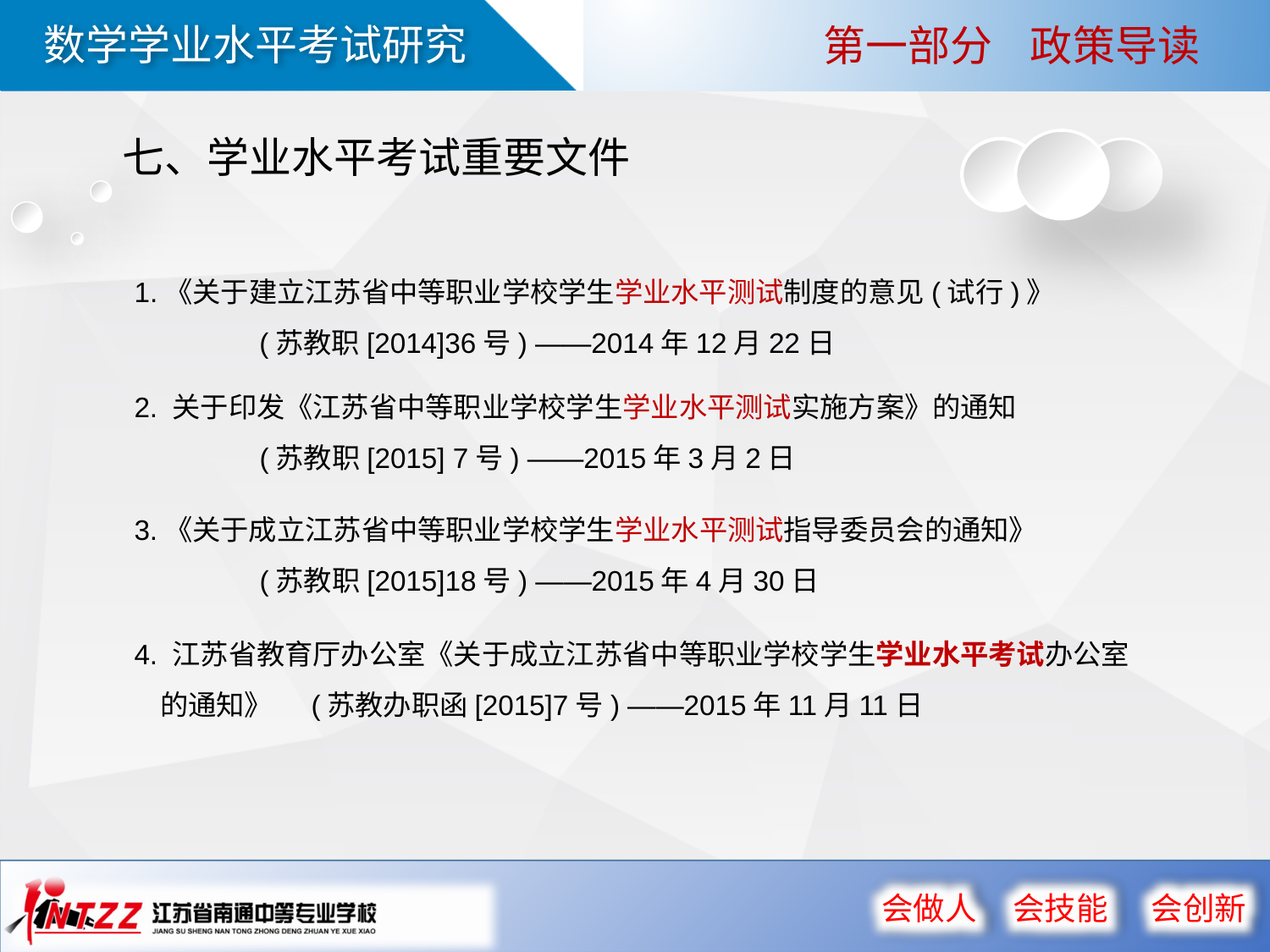

第一部分    政策导读
七、学业水平考试重要文件

1.《关于建立江苏省中等职业学校学生学业水平测试制度的意见(试行)》
                (苏教职[2014]36号) ——2014年12月22日
2. 关于印发《江苏省中等职业学校学生学业水平测试实施方案》的通知
                (苏教职[2015] 7号) ——2015年3月2日
3.《关于成立江苏省中等职业学校学生学业水平测试指导委员会的通知》
                (苏教职[2015]18号) ——2015年4月30日
4. 江苏省教育厅办公室《关于成立江苏省中等职业学校学生学业水平考试办公室
   的通知》     (苏教办职函[2015]7号) ——2015年11月11日